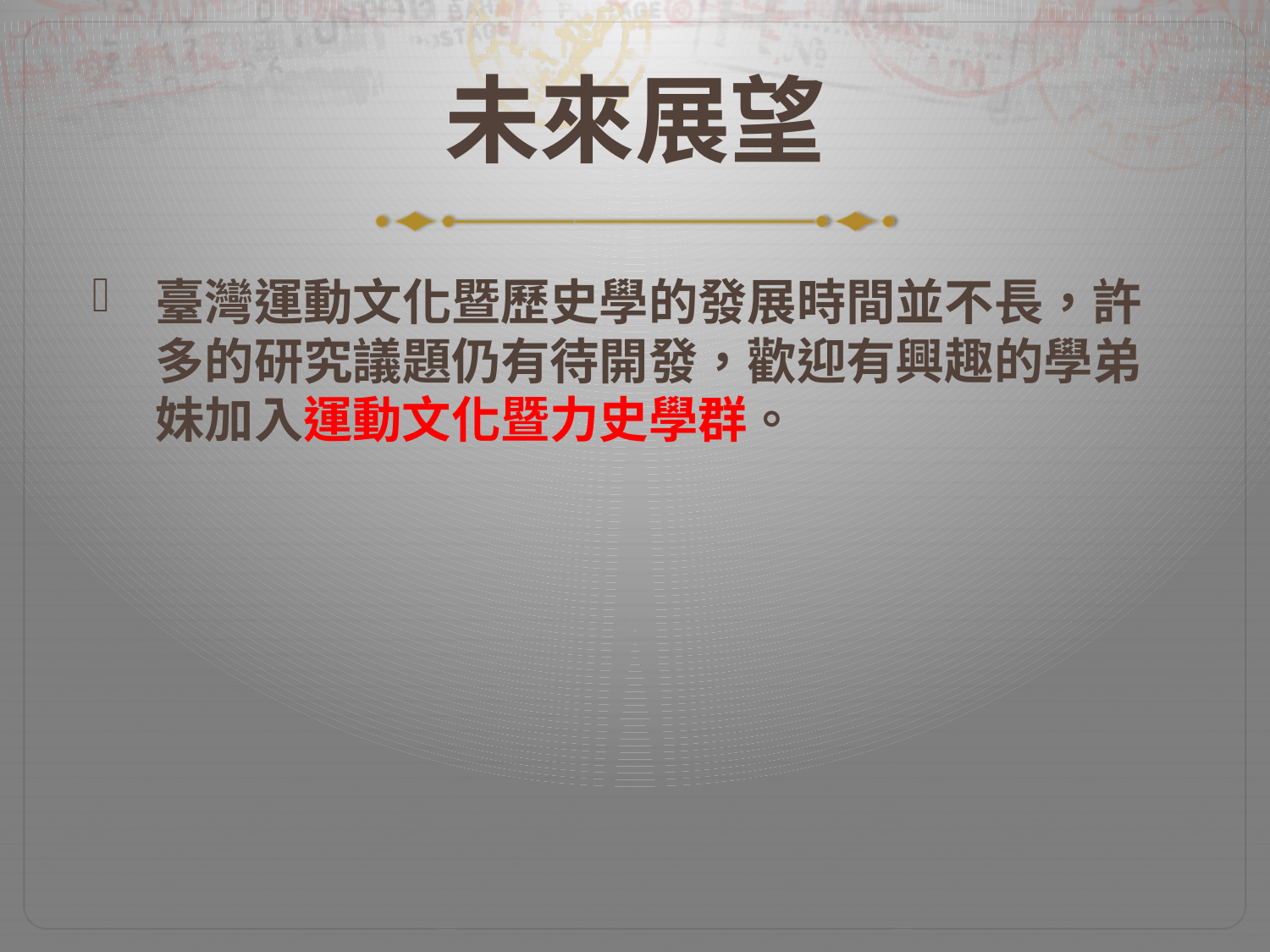

# 未來展望
臺灣運動文化暨歷史學的發展時間並不長，許多的研究議題仍有待開發，歡迎有興趣的學弟妹加入運動文化暨力史學群。